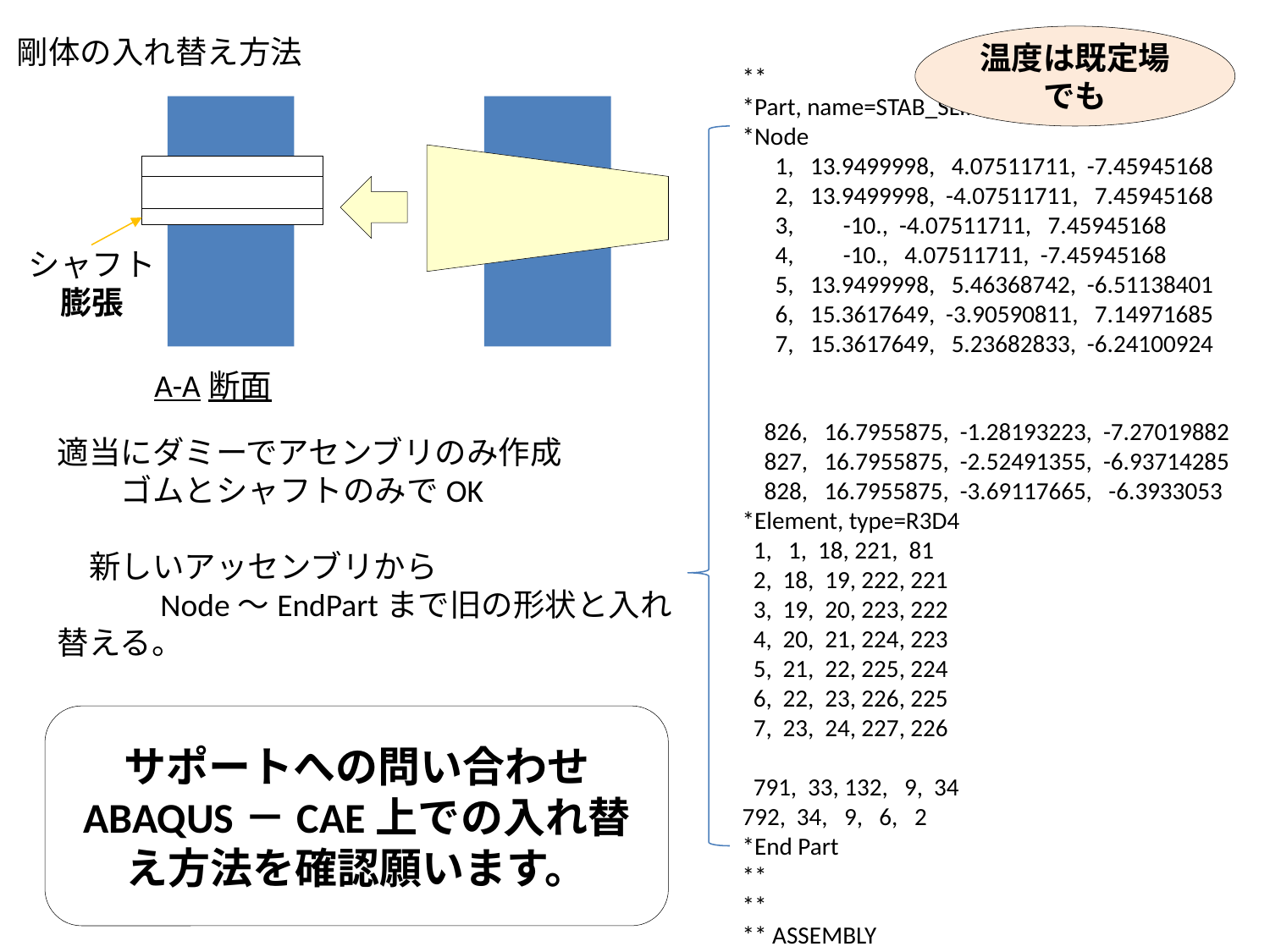

剛体の入れ替え方法
温度は既定場でも
**
*Part, name=STAB_SLIM_BAR_20250716-1
*Node
      1,   13.9499998,   4.07511711,  -7.45945168
      2,   13.9499998,  -4.07511711,   7.45945168
      3,         -10.,  -4.07511711,   7.45945168
      4,         -10.,   4.07511711,  -7.45945168
      5,   13.9499998,   5.46368742,  -6.51138401
      6,   15.3617649,  -3.90590811,   7.14971685
      7,   15.3617649,   5.23682833,  -6.24100924

    826,   16.7955875,  -1.28193223,  -7.27019882
    827,   16.7955875,  -2.52491355,  -6.93714285
    828,   16.7955875,  -3.69117665,   -6.3933053
*Element, type=R3D4
  1,   1,  18, 221,  81
  2,  18,  19, 222, 221
  3,  19,  20, 223, 222
  4,  20,  21, 224, 223
  5,  21,  22, 225, 224
  6,  22,  23, 226, 225
  7,  23,  24, 227, 226

  791,  33, 132,   9,  34
792,  34,   9,   6,   2
*End Part
**
**
** ASSEMBLY

シャフト
　膨張
A-A断面
適当にダミーでアセンブリのみ作成
　　ゴムとシャフトのみでOK

　新しいアッセンブリから
　　　Node～EndPartまで旧の形状と入れ替える。

サポートへの問い合わせ
ABAQUS－CAE上での入れ替え方法を確認願います。